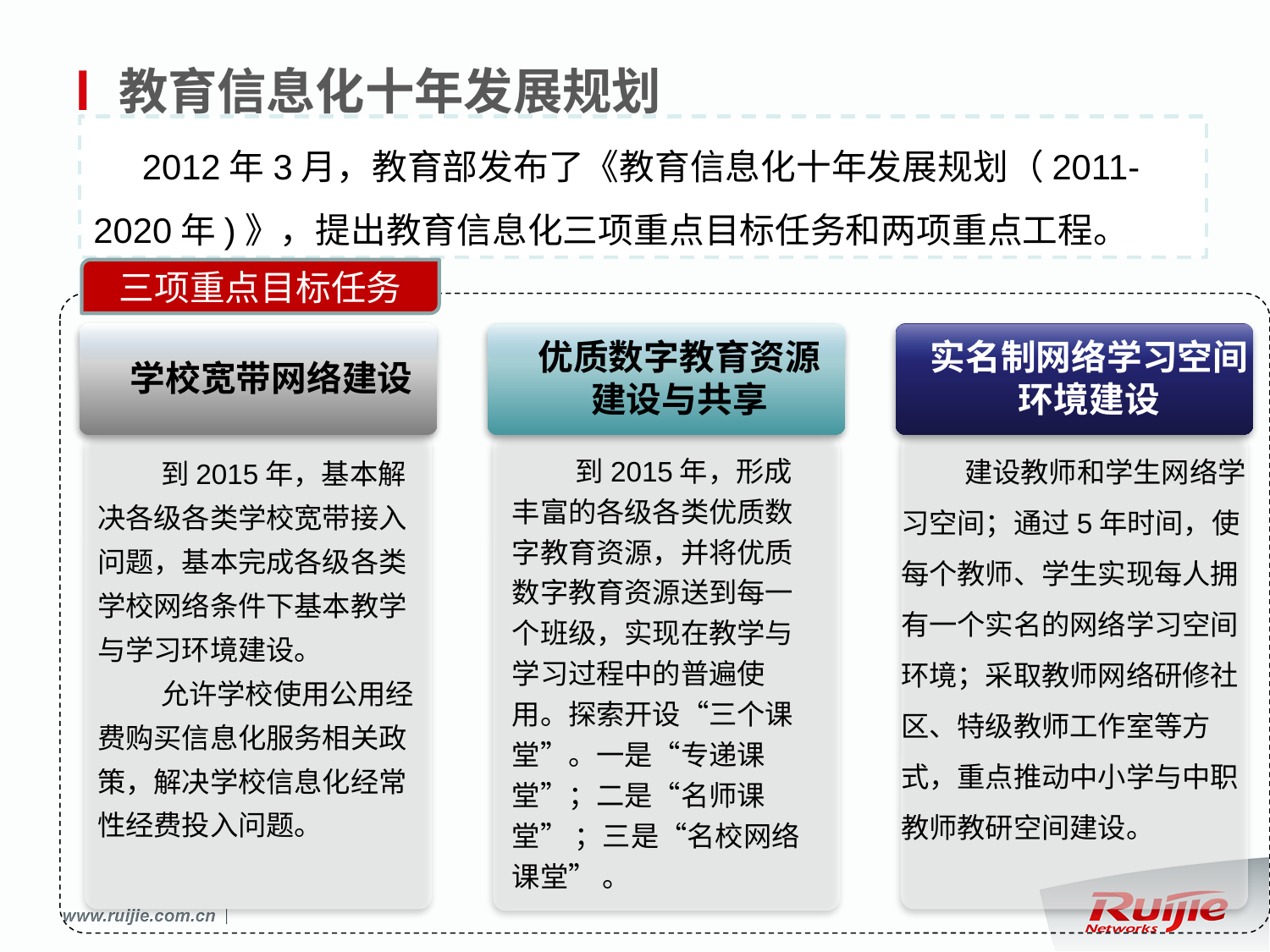

# 教育信息化十年发展规划
     2012年3月，教育部发布了《教育信息化十年发展规划（2011-2020年)》，提出教育信息化三项重点目标任务和两项重点工程。
三项重点目标任务

学校宽带网络建设

优质数字教育资源
建设与共享

实名制网络学习空间
环境建设
建设教师和学生网络学习空间；通过5年时间，使每个教师、学生实现每人拥有一个实名的网络学习空间环境；采取教师网络研修社区、特级教师工作室等方式，重点推动中小学与中职教师教研空间建设。

到2015年，基本解决各级各类学校宽带接入问题，基本完成各级各类学校网络条件下基本教学与学习环境建设。
允许学校使用公用经费购买信息化服务相关政策，解决学校信息化经常性经费投入问题。
到2015年，形成丰富的各级各类优质数字教育资源，并将优质数字教育资源送到每一个班级，实现在教学与学习过程中的普遍使用。探索开设“三个课堂”。一是“专递课堂”；二是“名师课堂” ；三是“名校网络课堂” 。